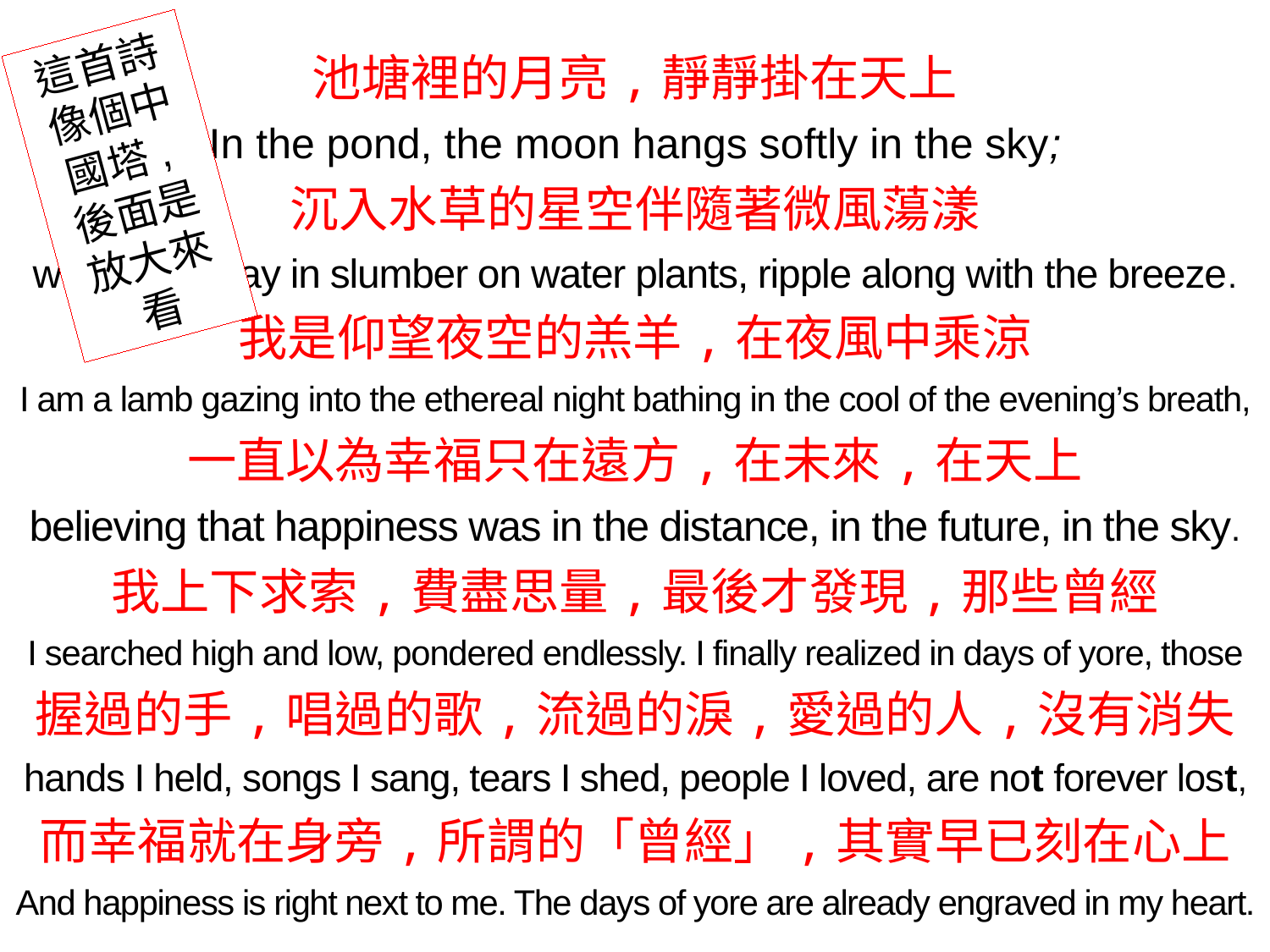

池塘裡的月亮,靜靜掛在天上
In the pond, the moon hangs softly in the sky;
沉入水草的星空伴隨著微風蕩漾
whilst stars lay in slumber on water plants, ripple along with the breeze.
我是仰望夜空的羔羊,在夜風中乘涼
I am a lamb gazing into the ethereal night bathing in the cool of the evening’s breath,
一直以為幸福只在遠方,在未來,在天上
believing that happiness was in the distance, in the future, in the sky.
我上下求索,費盡思量,最後才發現,那些曾經
I searched high and low, pondered endlessly. I finally realized in days of yore, those
握過的手,唱過的歌,流過的淚,愛過的人,沒有消失
 hands I held, songs I sang, tears I shed, people I loved, are not forever lost,
而幸福就在身旁,所謂的「曾經」,其實早已刻在心上
And happiness is right next to me. The days of yore are already engraved in my heart.
這首詩像個中國塔,後面是放大來看